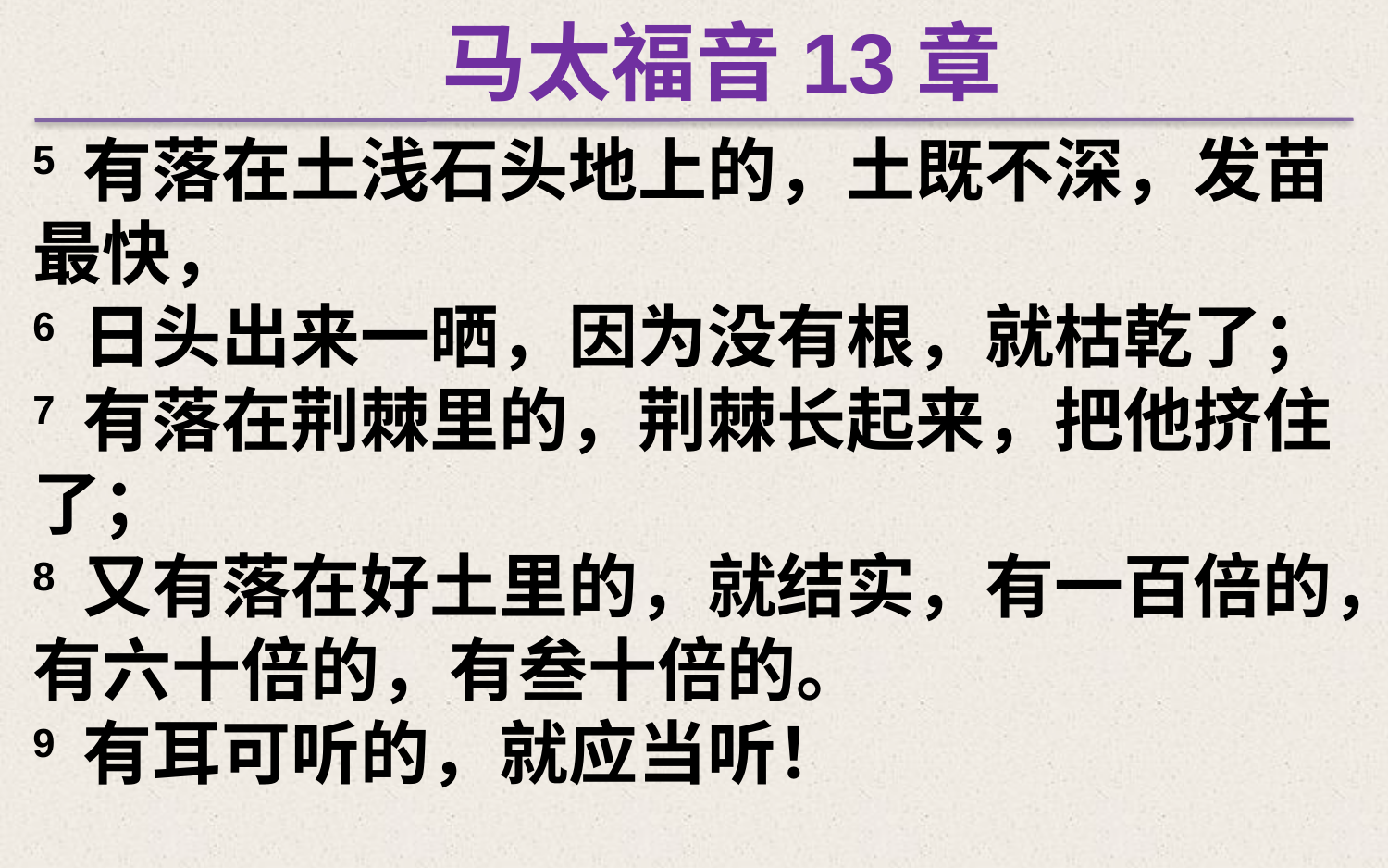

马太福音13章
5 有落在土浅石头地上的，土既不深，发苗最快，
6 日头出来一晒，因为没有根，就枯乾了；
7 有落在荆棘里的，荆棘长起来，把他挤住了；
8 又有落在好土里的，就结实，有一百倍的，有六十倍的，有叁十倍的。
9 有耳可听的，就应当听！